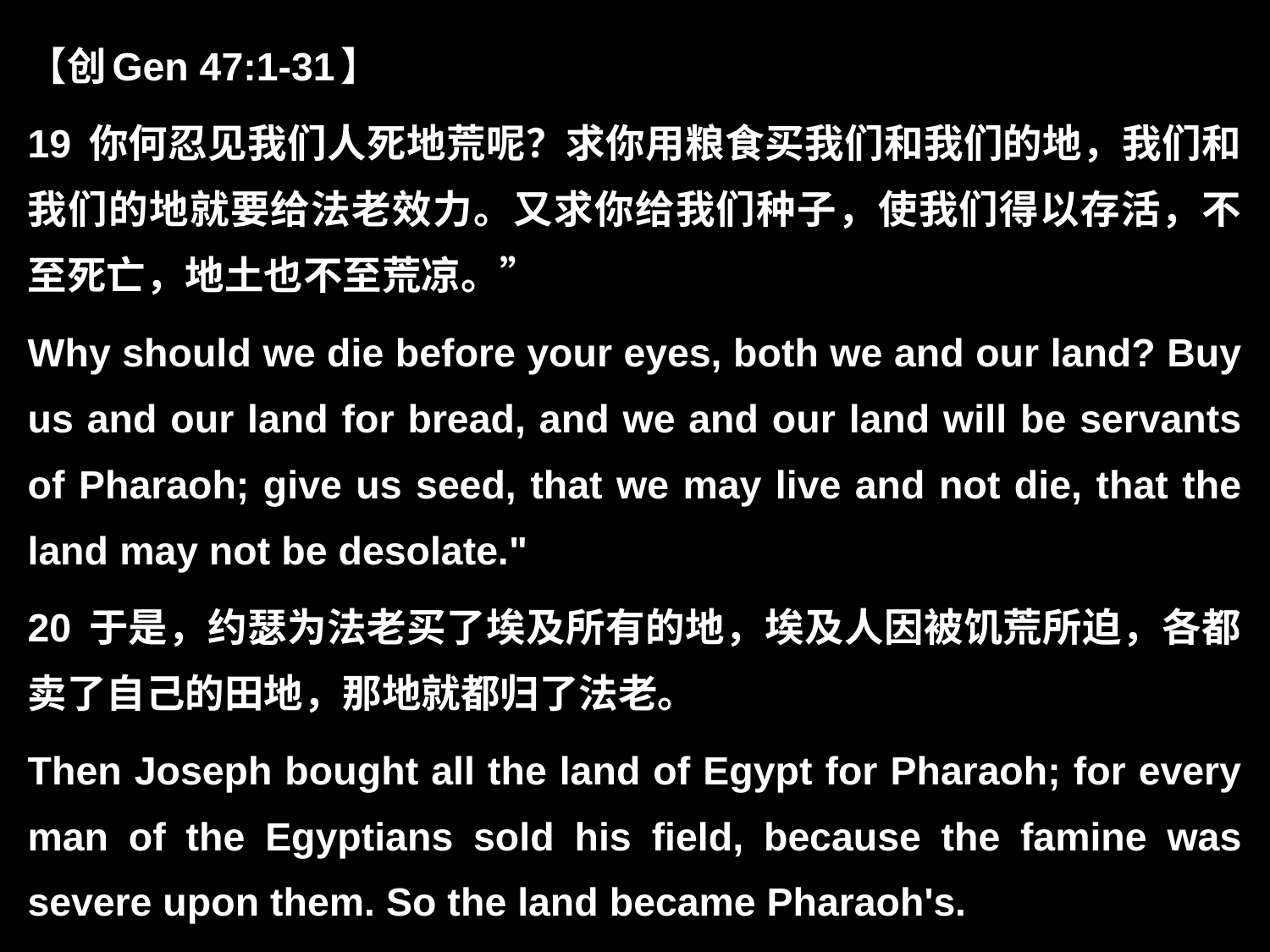

【创Gen 47:1-31】
19 你何忍见我们人死地荒呢？求你用粮食买我们和我们的地，我们和我们的地就要给法老效力。又求你给我们种子，使我们得以存活，不至死亡，地土也不至荒凉。”
Why should we die before your eyes, both we and our land? Buy us and our land for bread, and we and our land will be servants of Pharaoh; give us seed, that we may live and not die, that the land may not be desolate."
20 于是，约瑟为法老买了埃及所有的地，埃及人因被饥荒所迫，各都卖了自己的田地，那地就都归了法老。
Then Joseph bought all the land of Egypt for Pharaoh; for every man of the Egyptians sold his field, because the famine was severe upon them. So the land became Pharaoh's.